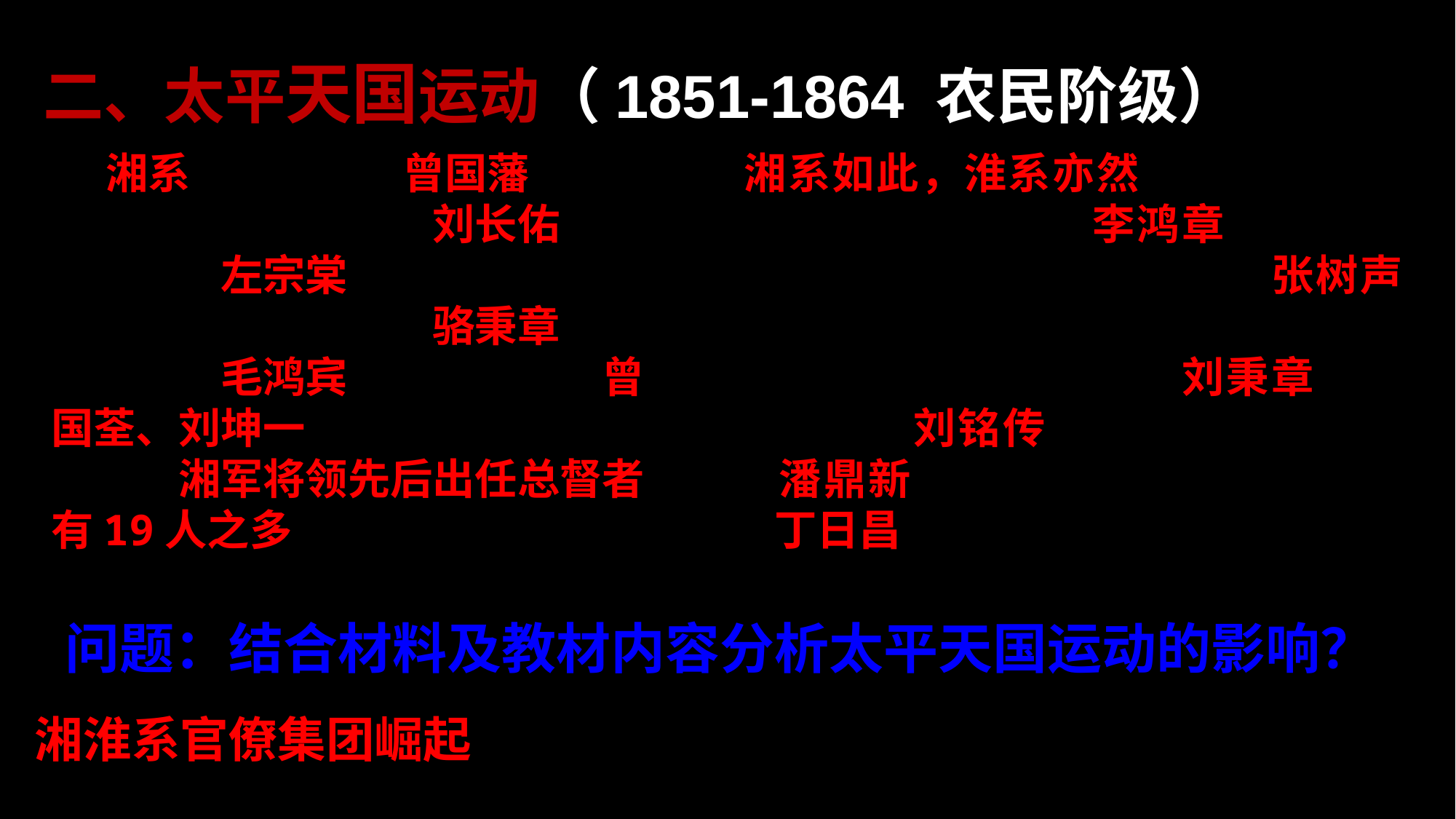

二、太平天国运动（1851-1864 农民阶级）
湘系为总督的如曾国藩为两江总督、直隶总督，刘长佑为直隶总督，左宗棠为闽浙总督、陕甘总督、两江总督，骆秉章为四川总督，毛鸿宾为两广总督，曾国荃、刘坤一为两江总督等。据统计，湘军将领先后出任总督者有19人之多。
——钱实甫《清代职官年表》
湘系如此，淮系亦然，淮系出任总督巡抚的情况如下：李鸿章曾任湖广总督、两江总督、直隶总督；张树声曾任江苏、贵州巡抚、两江总督、署理直隶总督、两广总督；刘秉章曾任四川总督；刘铭传曾任台湾、福建巡抚；潘鼎新曾任河南、广西、云南巡抚；丁日昌曾任江苏、福建巡抚等。
 ——钱实甫《清代职官年表》
广西山多田少，地皆硗确，物产甚稀，居民谋生无计，十室九空，冻馁难堪，盗心易动；林峦太密，盗迹易藏；得、梧二郡，界连东粤，伏莽尤多。
 ——清廷自述《粤寇起事纪实》

问题：结合材料及教材内容分析太平天国运动的影响？
 湘淮系官僚集团崛起，清政府中央权力下移，专制统治大为削弱。